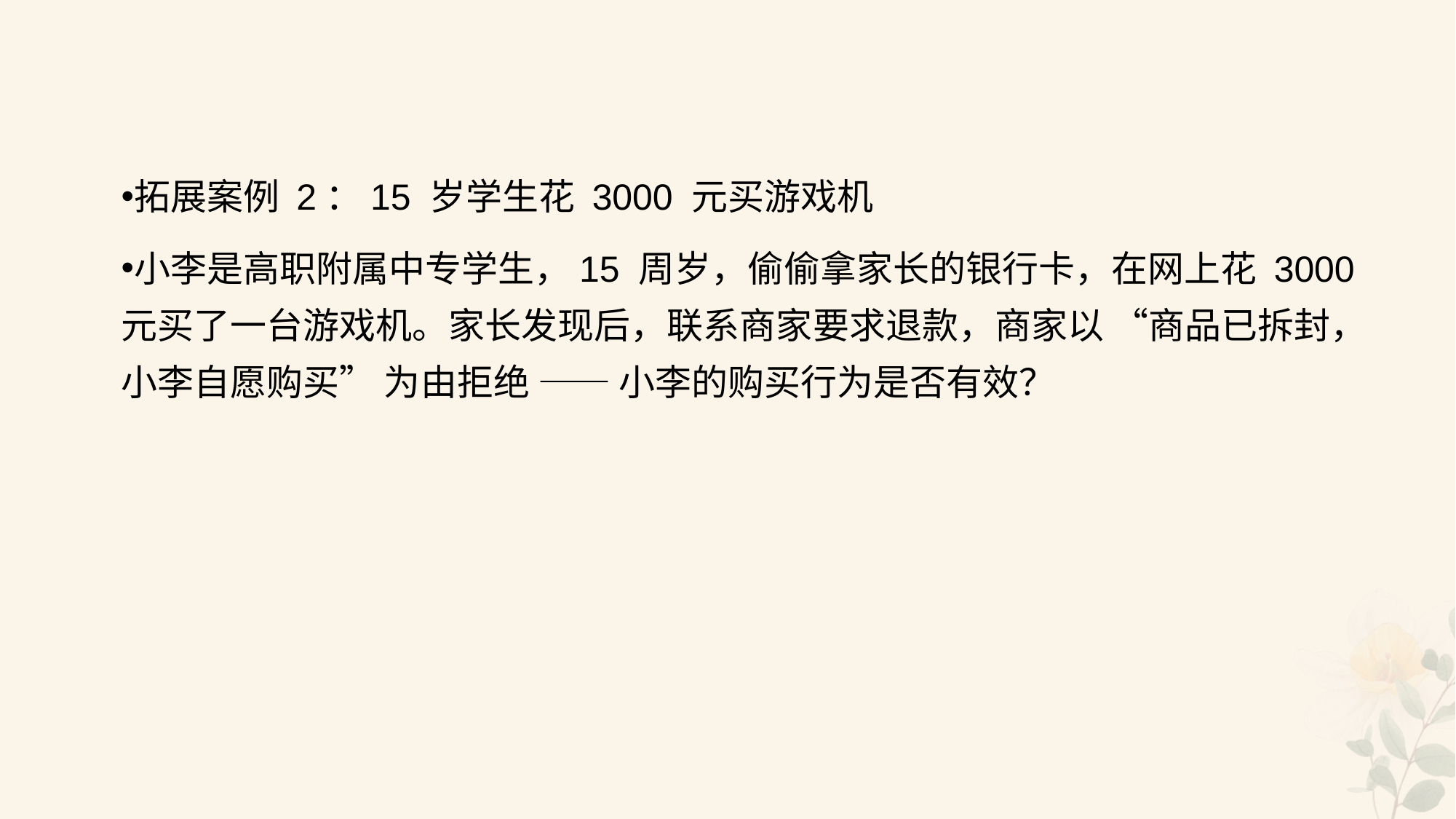

#
拓展案例 2：15 岁学生花 3000 元买游戏机
小李是高职附属中专学生，15 周岁，偷偷拿家长的银行卡，在网上花 3000 元买了一台游戏机。家长发现后，联系商家要求退款，商家以 “商品已拆封，小李自愿购买” 为由拒绝 —— 小李的购买行为是否有效？